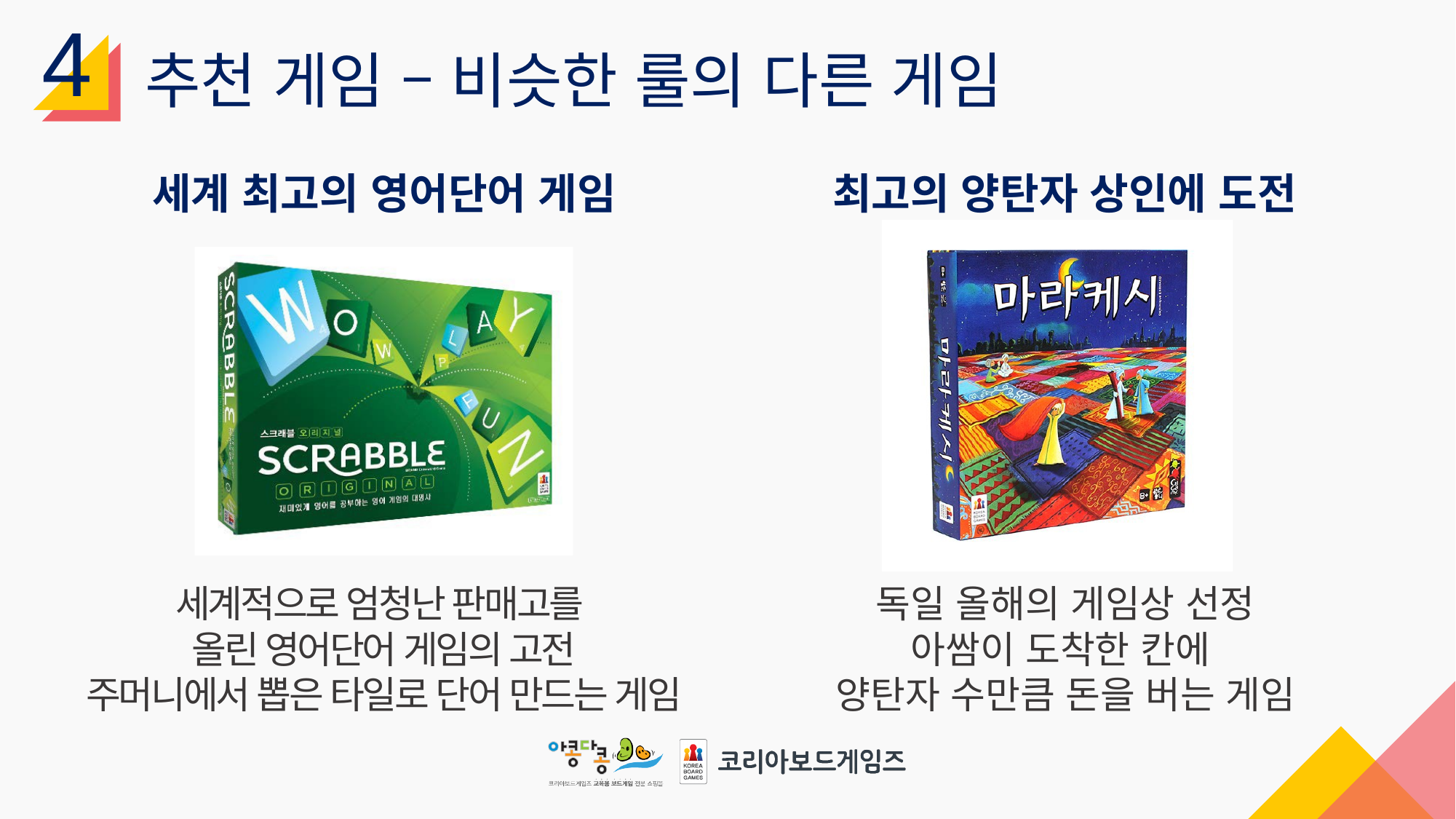

4
추천 게임 – 비슷한 룰의 다른 게임
세계 최고의 영어단어 게임
최고의 양탄자 상인에 도전

세계적으로 엄청난 판매고를
올린 영어단어 게임의 고전
주머니에서 뽑은 타일로 단어 만드는 게임
독일 올해의 게임상 선정
아쌈이 도착한 칸에
양탄자 수만큼 돈을 버는 게임